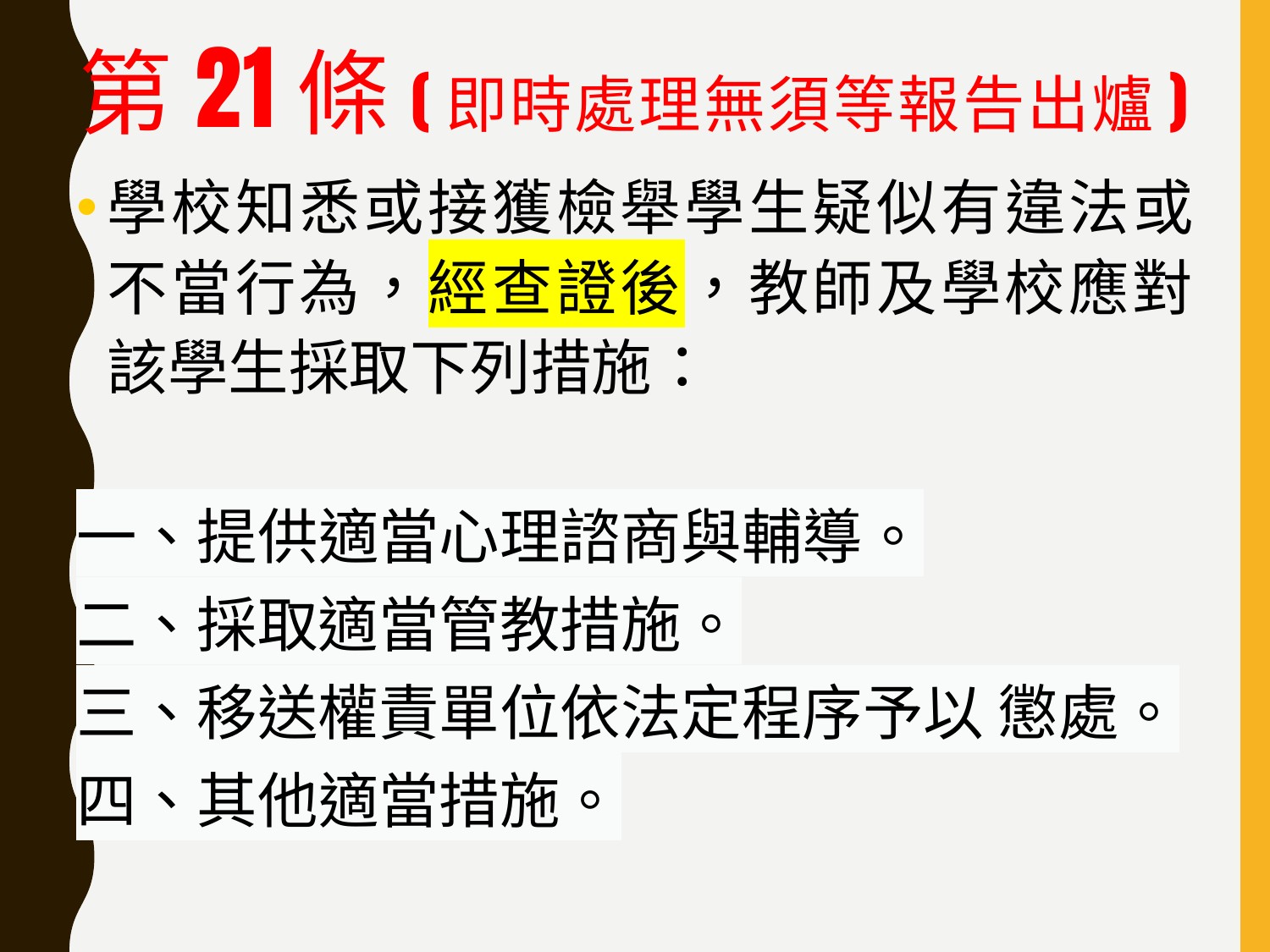

# 第21條(即時處理無須等報告出爐)
學校知悉或接獲檢舉學生疑似有違法或不當行為，經查證後，教師及學校應對該學生採取下列措施：

一、提供適當心理諮商與輔導。
二、採取適當管教措施。
三、移送權責單位依法定程序予以 懲處。
四、其他適當措施。